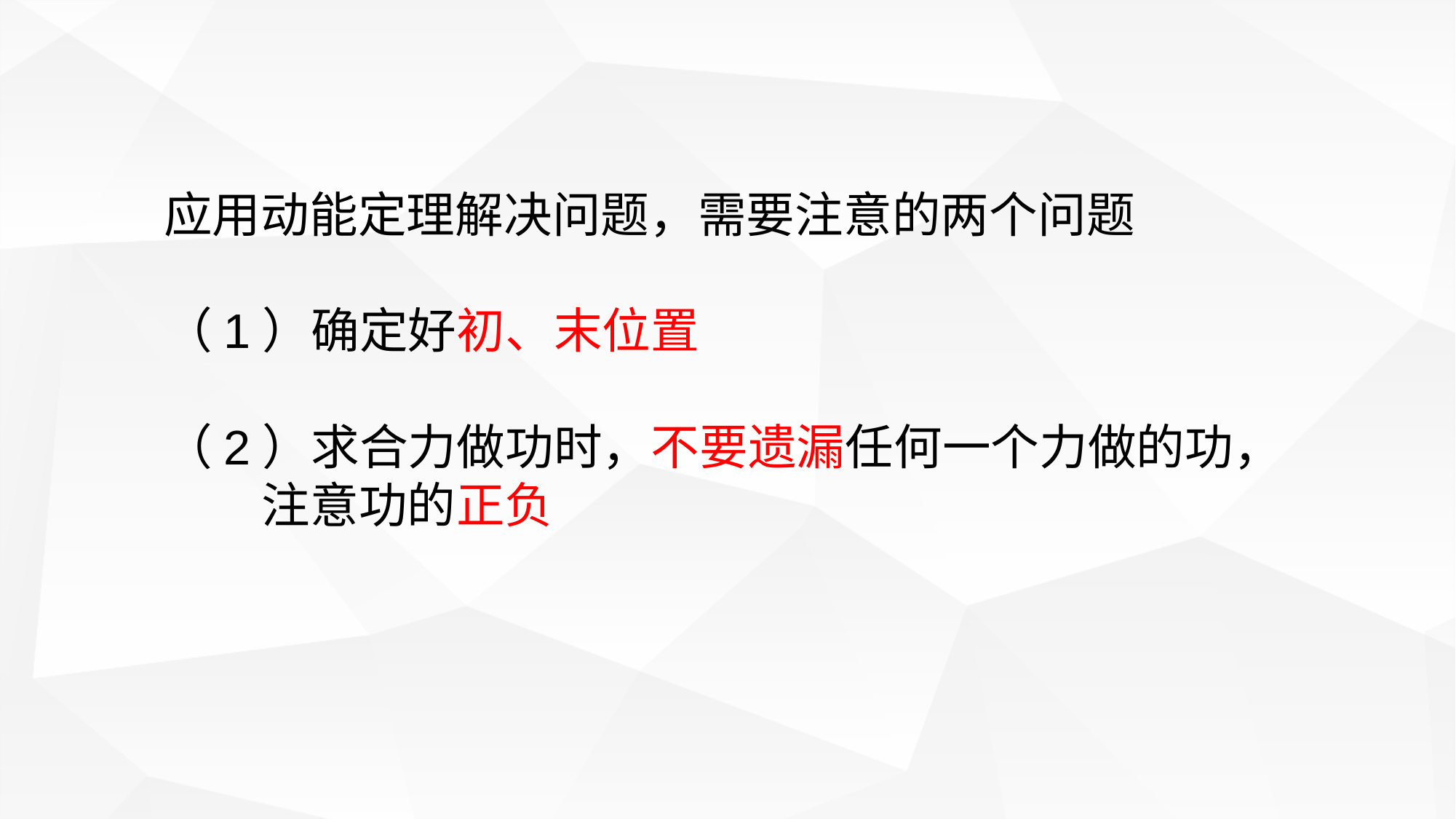

应用动能定理解决问题，需要注意的两个问题

（1）确定好初、末位置

（2）求合力做功时，不要遗漏任何一个力做的功，
         注意功的正负